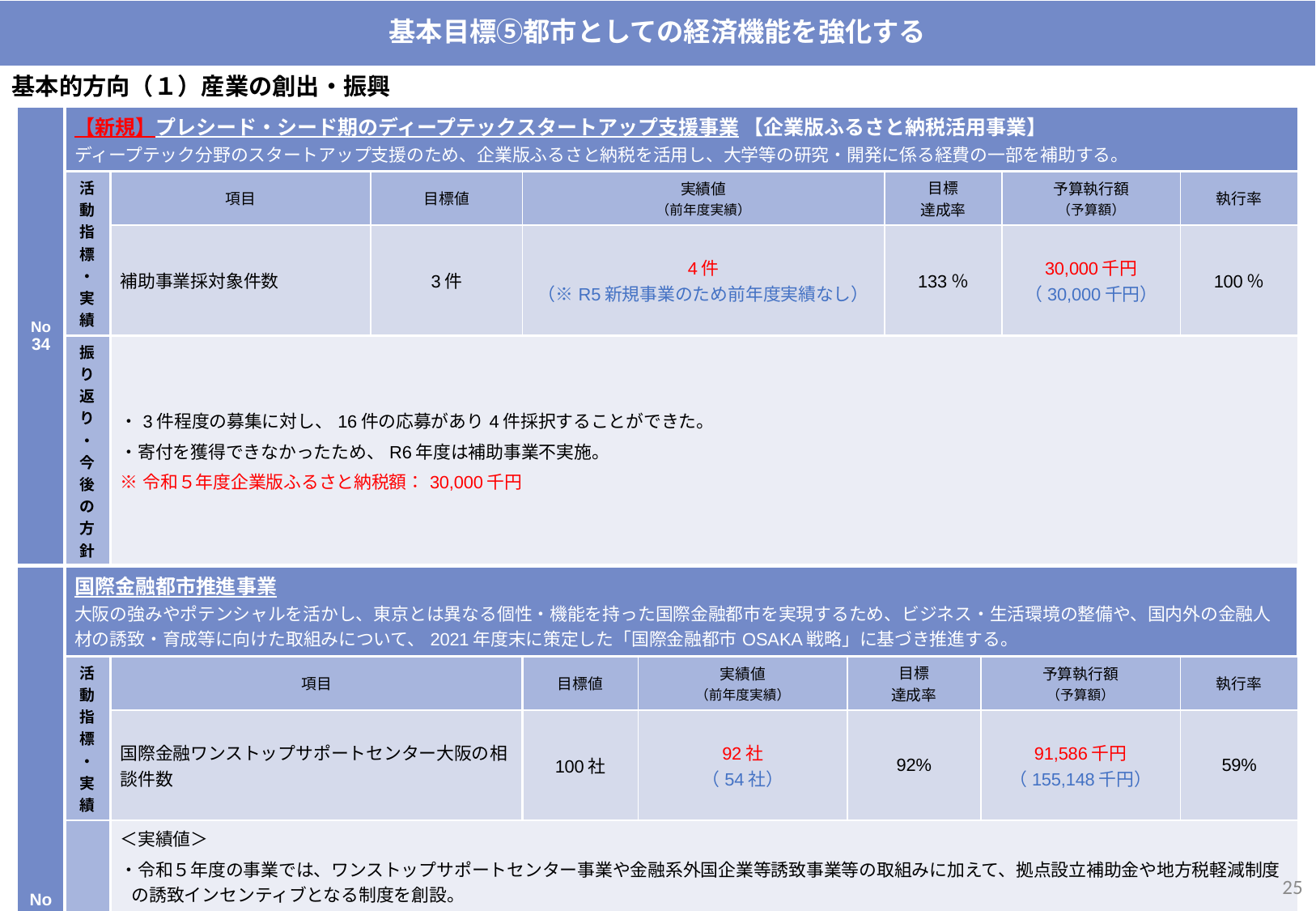

基本目標⑤都市としての経済機能を強化する
基本的方向（１）産業の創出・振興
| No 34 | 【新規】プレシード・シード期のディープテックスタートアップ支援事業 【企業版ふるさと納税活用事業】 ディープテック分野のスタートアップ支援のため、企業版ふるさと納税を活用し、大学等の研究・開発に係る経費の一部を補助する。 |  |  |  |  |  |  |  |  |  |
| --- | --- | --- | --- | --- | --- | --- | --- | --- | --- | --- |
|  | 活動指標・ 実績 | 項目 | 目標値 | 実績値 （前年度実績） |  |  | 目標 達成率 |  | 予算執行額 （予算額） | 執行率 |
|  |  | 補助事業採対象件数 | 3件 | 4件 （※R5新規事業のため前年度実績なし） |  |  | 133％ |  | 30,000千円 （30,000千円） | 100％ |
|  | 振り返り・ 今後の方針 | ・3件程度の募集に対し、16件の応募があり4件採択することができた。 ・寄付を獲得できなかったため、R6年度は補助事業不実施。 ※令和５年度企業版ふるさと納税額：30,000千円 |  |  |  |  |  |  |  |  |
| No 35 | 国際金融都市推進事業 大阪の強みやポテンシャルを活かし、東京とは異なる個性・機能を持った国際金融都市を実現するため、ビジネス・生活環境の整備や、国内外の金融人材の誘致・育成等に向けた取組みについて、2021年度末に策定した「国際金融都市OSAKA戦略」に基づき推進する。 |  |  |  |  |  |  |  |  |  |
|  | 活動指標・ 実績 | 項目 | 目標値 | 目標値 | 実績値 （前年度実績） | 目標 達成率 | 目標 達成率 | 予算執行額 （予算額） | 予算執行額 （予算額） | 執行率 |
|  |  | 国際金融ワンストップサポートセンター大阪の相談件数 | 100社 | 100社 | 92社 （54社） | 92% | 92% | 91,586千円 （155,148千円） | 91,586千円 （155,148千円） | 59% |
|  | 振り返り・今後の方針 | ＜実績値＞ ・令和５年度の事業では、ワンストップサポートセンター事業や金融系外国企業等誘致事業等の取組みに加えて、拠点設立補助金や地方税軽減制度の誘致インセンティブとなる制度を創設。 ・また、同年8月からＳＮＳ(LinkedIn､X)の発信、12月からアンバサダー制度を創設し、国際金融都市の情報発信を強化したところ。 ・さらに、大阪進出を実現するため、府市主催イベントをはじめ、国内外のプロモーション活動に数多く参加することによって、大阪の国際金融都市の実現に向けた取組みを広く周知した結果、目標には届かなかったものの、前年度と比べて相談件数が約70％増加。 ・令和６年度からは、SNSの更なる発信やアンバサダーの増員等による情報発信の強化を図るとともに、府市主催イベントの開催回数を増やすなど、金融系外国企業等が大阪進出に直接繋がるような取組みを拡充することによって、進出企業による相談件数増加につなげる。 ＜予算執行率＞ ・令和５年度予算執行率が70％を下回った要因としては、拠点設立補助金が執行できなかったことである（R5年度当初予算55,500千円に対して執行額０円）。 ・金融系外国企業の進出は１３社と目標に向かって実績はあがっているが、当該年度中に補助金申請要件を満たすことができずに、同要件を満たすことが翌年度にずれたことによって執行につながらなかった。 ・令和６年度については、既に要件を満たす企業が存在し、補助金も執行している状況にあることから、補助金の執行が進むように、今後も金融系外国企業が大阪進出に着実につなげるよう取り組む。 |  |  |  |  |  |  |  |  |
25